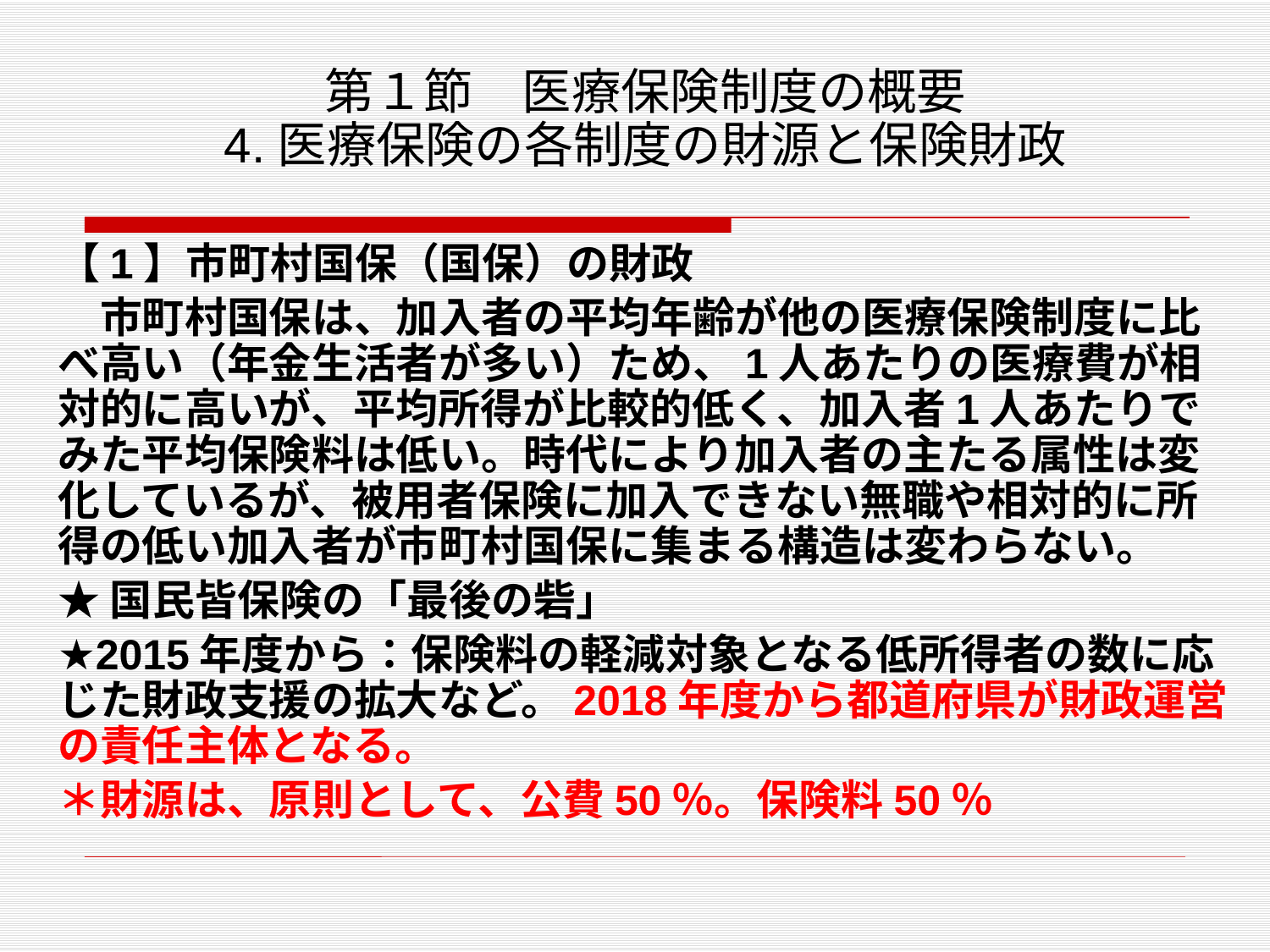

# 第１節　医療保険制度の概要 4.医療保険の各制度の財源と保険財政
【1】市町村国保（国保）の財政
　市町村国保は、加入者の平均年齢が他の医療保険制度に比べ高い（年金生活者が多い）ため、1人あたりの医療費が相対的に高いが、平均所得が比較的低く、加入者1人あたりでみた平均保険料は低い。時代により加入者の主たる属性は変化しているが、被用者保険に加入できない無職や相対的に所得の低い加入者が市町村国保に集まる構造は変わらない。
★国民皆保険の「最後の砦」
★2015年度から：保険料の軽減対象となる低所得者の数に応じた財政支援の拡大など。2018年度から都道府県が財政運営の責任主体となる。
＊財源は、原則として、公費50％。保険料50％